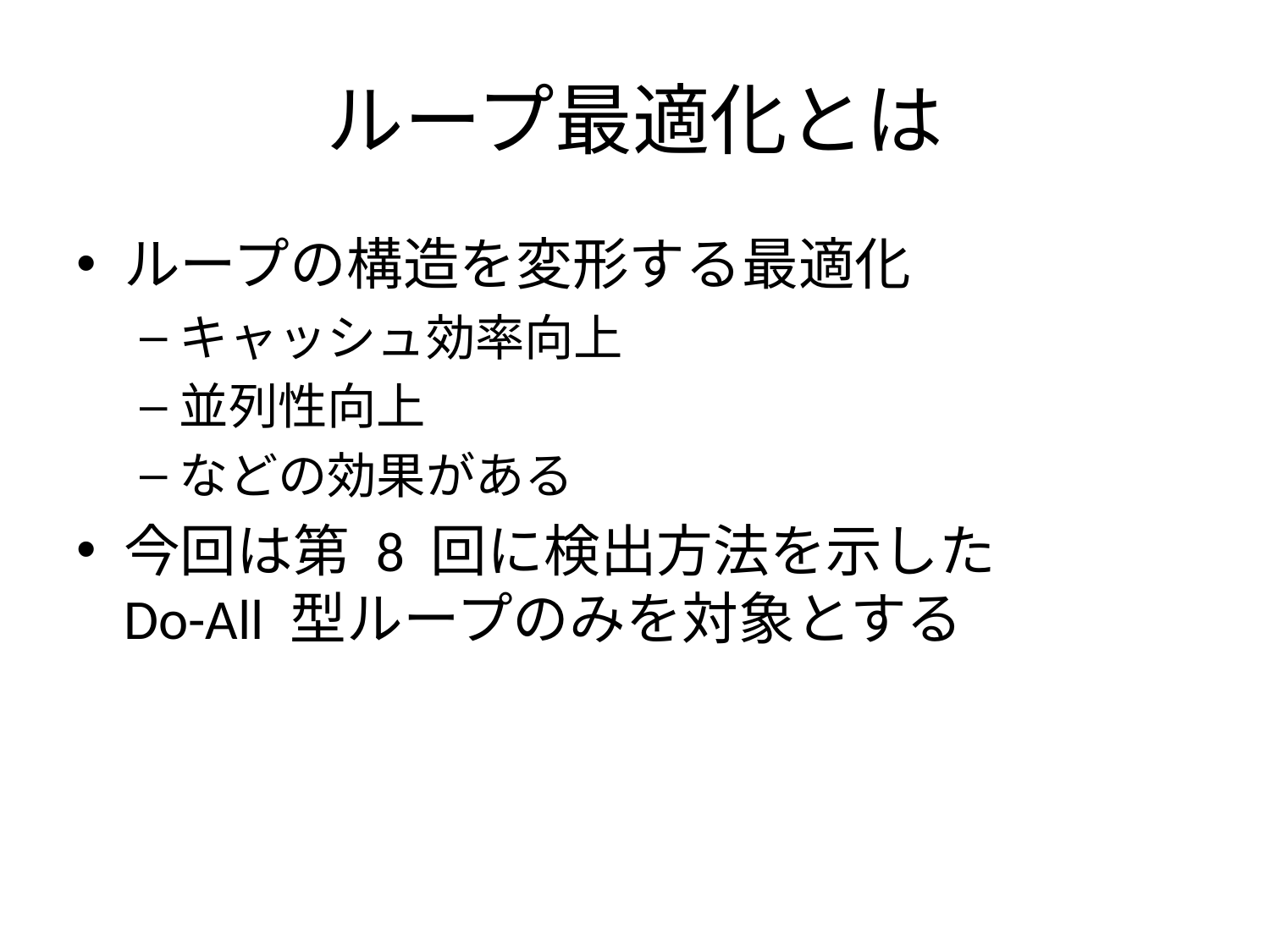

# ループ最適化とは
ループの構造を変形する最適化
キャッシュ効率向上
並列性向上
などの効果がある
今回は第 8 回に検出方法を示した
Do-All 型ループのみを対象とする